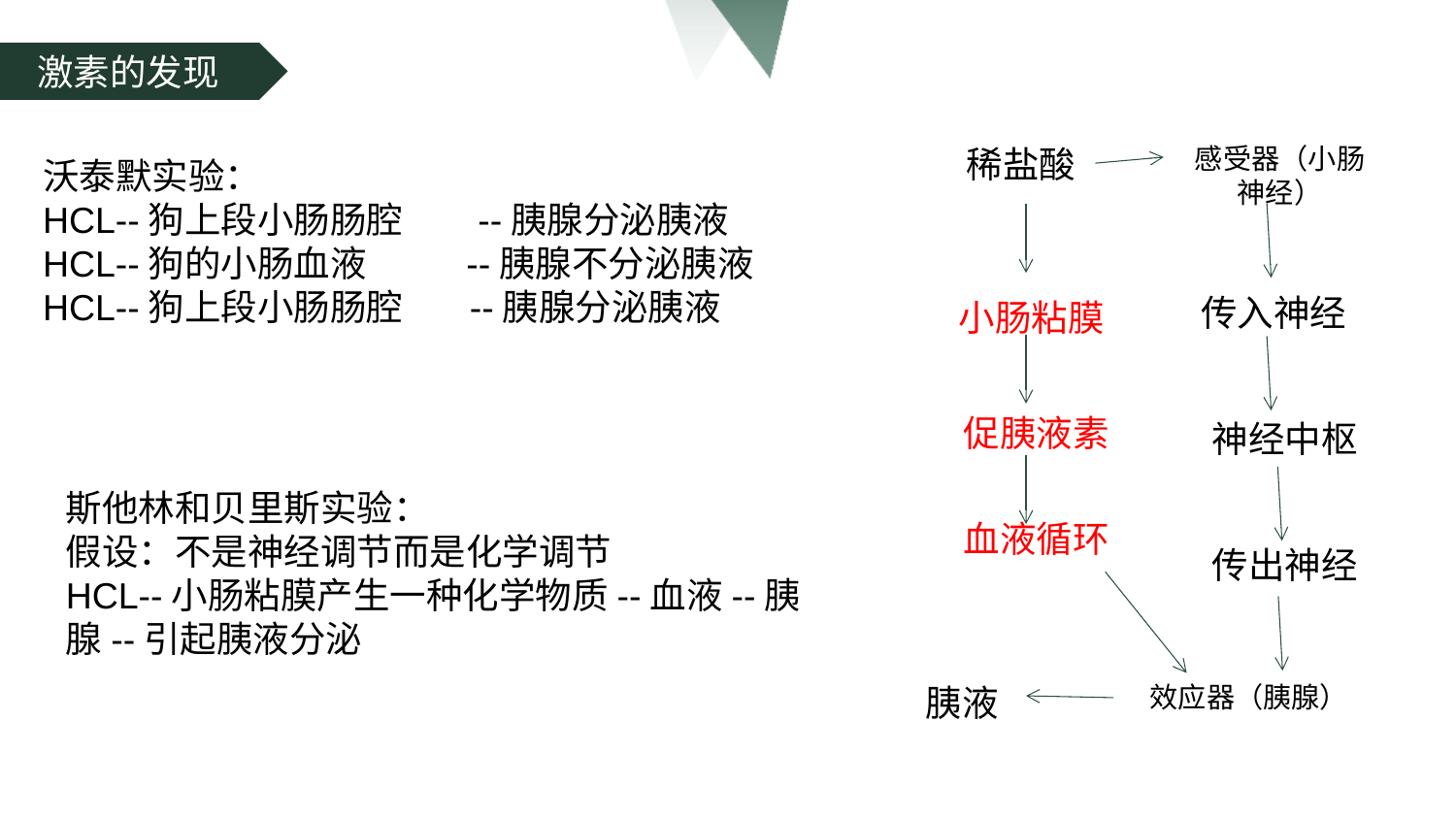

激素的发现
稀盐酸
感受器（小肠神经）
沃泰默实验：
HCL--狗上段小肠肠腔        --胰腺分泌胰液
HCL--狗的小肠血液           --胰腺不分泌胰液
HCL--狗上段小肠肠腔       --胰腺分泌胰液

传入神经
小肠粘膜
促胰液素
神经中枢
斯他林和贝里斯实验：
假设：不是神经调节而是化学调节
HCL--小肠粘膜产生一种化学物质--血液--胰腺--引起胰液分泌
血液循环
传出神经
胰液
效应器（胰腺）